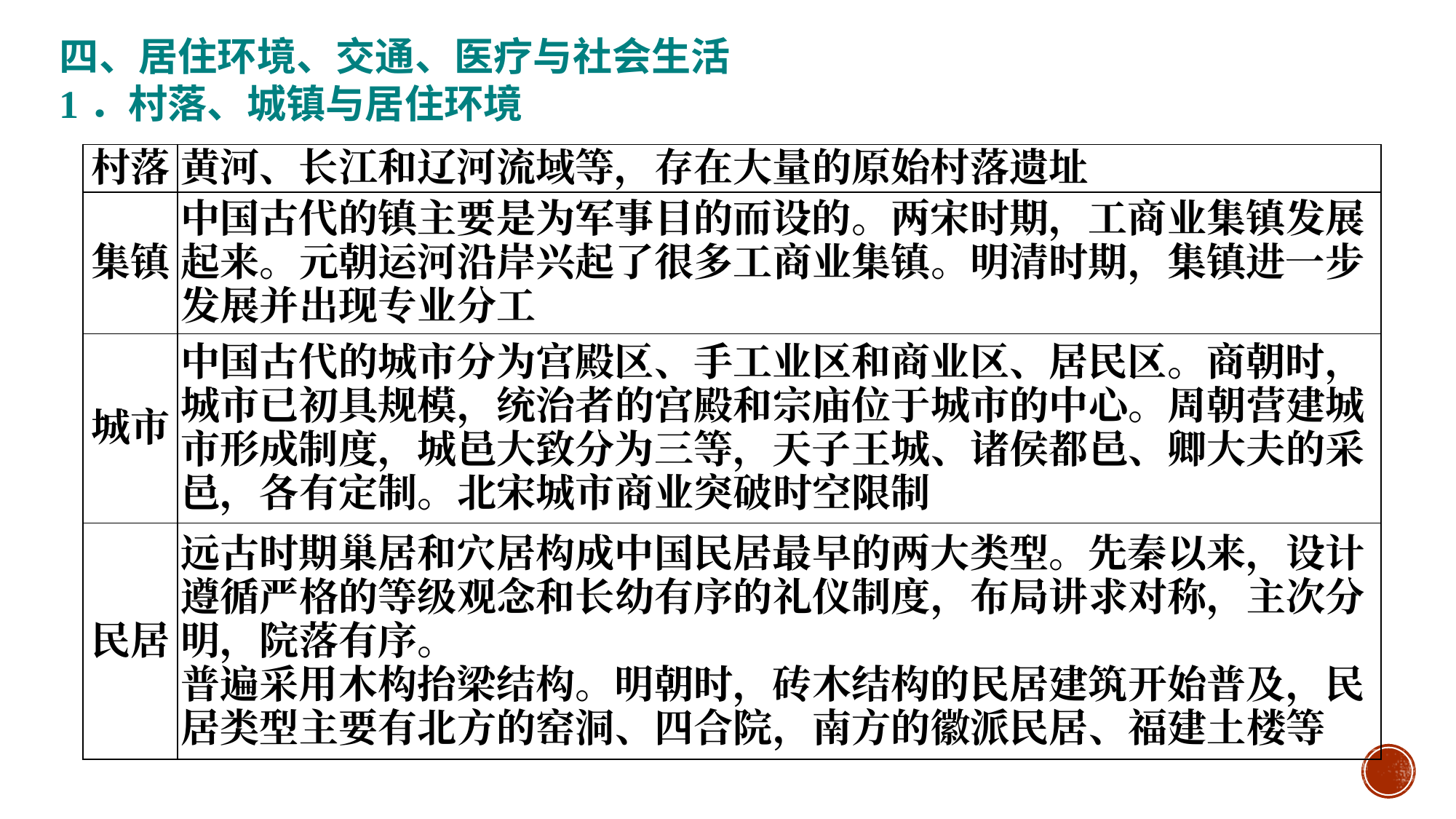

四、居住环境、交通、医疗与社会生活
1．村落、城镇与居住环境
#
| 村落 | 黄河、长江和辽河流域等，存在大量的原始村落遗址 |
| --- | --- |
| 集镇 | 中国古代的镇主要是为军事目的而设的。两宋时期，工商业集镇发展起来。元朝运河沿岸兴起了很多工商业集镇。明清时期，集镇进一步发展并出现专业分工 |
| 城市 | 中国古代的城市分为宫殿区、手工业区和商业区、居民区。商朝时，城市已初具规模，统治者的宫殿和宗庙位于城市的中心。周朝营建城市形成制度，城邑大致分为三等，天子王城、诸侯都邑、卿大夫的采邑，各有定制。北宋城市商业突破时空限制 |
| 民居 | 远古时期巢居和穴居构成中国民居最早的两大类型。先秦以来，设计遵循严格的等级观念和长幼有序的礼仪制度，布局讲求对称，主次分明，院落有序。 普遍采用木构抬梁结构。明朝时，砖木结构的民居建筑开始普及，民居类型主要有北方的窑洞、四合院，南方的徽派民居、福建土楼等 |